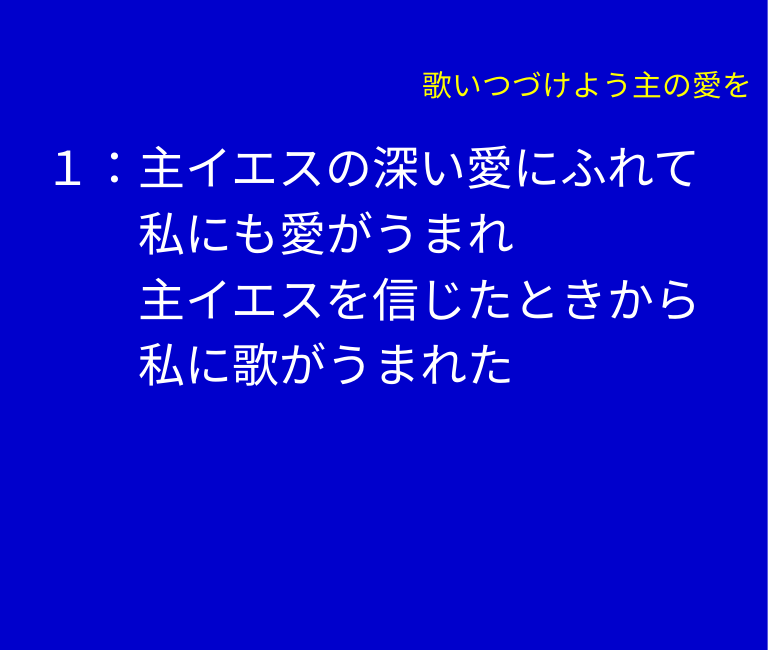

# 歌いつづけよう主の愛を
１：主イエスの深い愛にふれて
　　私にも愛がうまれ
　　主イエスを信じたときから
　　私に歌がうまれた